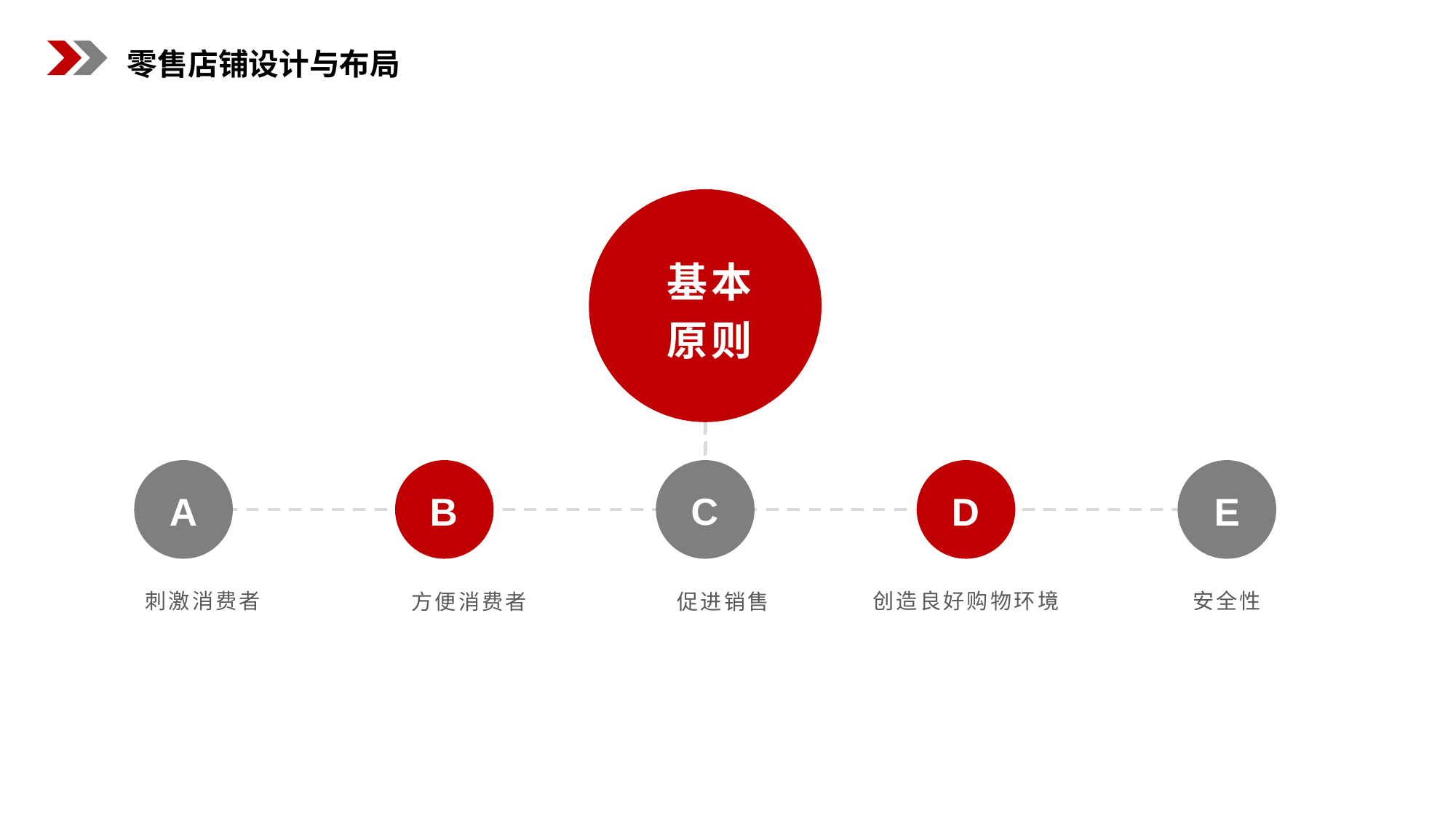

零售店铺设计与布局

基本
原则

A
B
C
D
E
刺激消费者
创造良好购物环境
安全性
方便消费者
促进销售